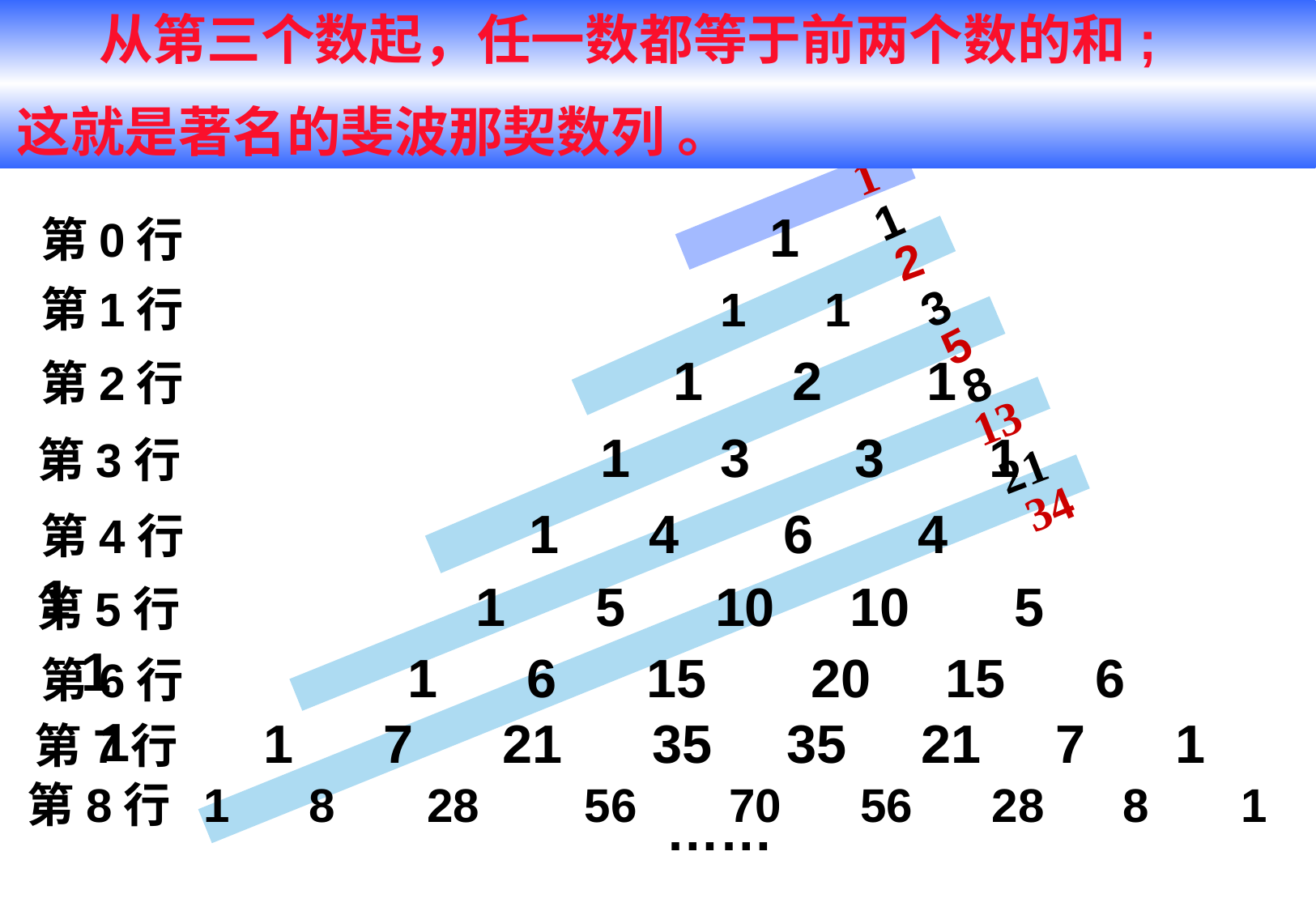

从第三个数起，任一数都等于前两个数的和;

如图，写出斜线上各行数字的和，有什么规律？
这就是著名的斐波那契数列 。
  1
1

第0行					1
2
3
第1行			                 1      1

5
第2行				 1      2       1
8
13

第3行		               1      3       3       1
21
34
第4行		         1      4       6       4       1

第5行	       	     1      5      10     10       5      1

第6行	         1      6      15       20     15      6      1
第7行      1      7      21      35     35     21     7      1
第8行  1      8       28        56       70      56      28      8       1
……